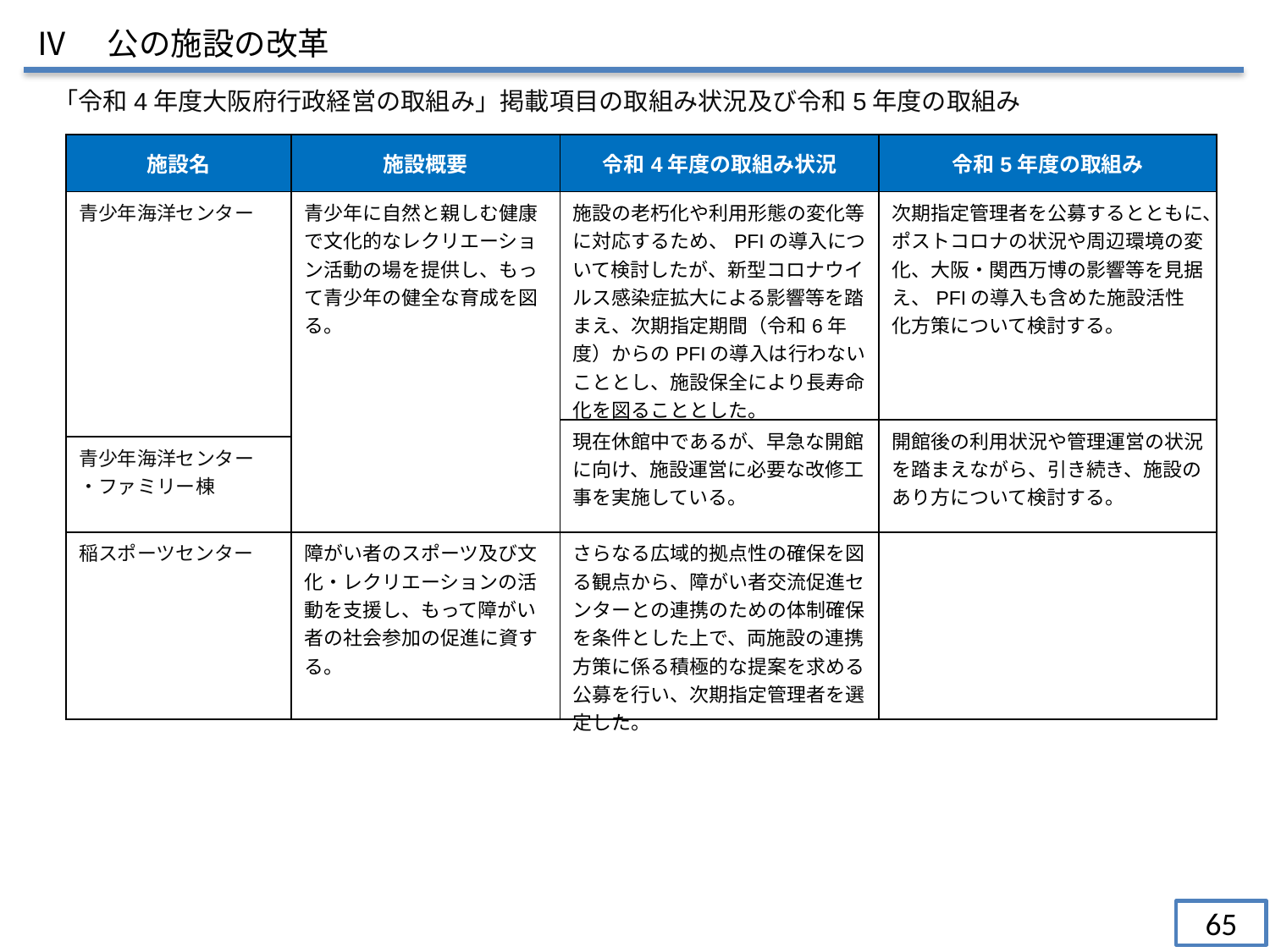

Ⅳ　公の施設の改革
「令和4年度大阪府行政経営の取組み」掲載項目の取組み状況及び令和5年度の取組み
| 施設名 | 施設概要 | 令和4年度の取組み状況 | 令和5年度の取組み |
| --- | --- | --- | --- |
| 青少年海洋センター | 青少年に自然と親しむ健康で文化的なレクリエーション活動の場を提供し、もって青少年の健全な育成を図る。 | 施設の老朽化や利用形態の変化等に対応するため、PFIの導入について検討したが、新型コロナウイルス感染症拡大による影響等を踏まえ、次期指定期間（令和6年度）からのPFIの導入は行わないこととし、施設保全により長寿命化を図ることとした。 | 次期指定管理者を公募するとともに、ポストコロナの状況や周辺環境の変化、大阪・関西万博の影響等を見据え、PFIの導入も含めた施設活性化方策について検討する。 |
|  |  | 現在休館中であるが、早急な開館に向け、施設運営に必要な改修工事を実施している。 | 開館後の利用状況や管理運営の状況を踏まえながら、引き続き、施設のあり方について検討する。 |
| 青少年海洋センター ・ファミリー棟 |  |  |  |
| 稲スポーツセンター | 障がい者のスポーツ及び文化・レクリエーションの活動を支援し、もって障がい者の社会参加の促進に資する。 | さらなる広域的拠点性の確保を図る観点から、障がい者交流促進センターとの連携のための体制確保を条件とした上で、両施設の連携方策に係る積極的な提案を求める公募を行い、次期指定管理者を選定した。 |  |
65